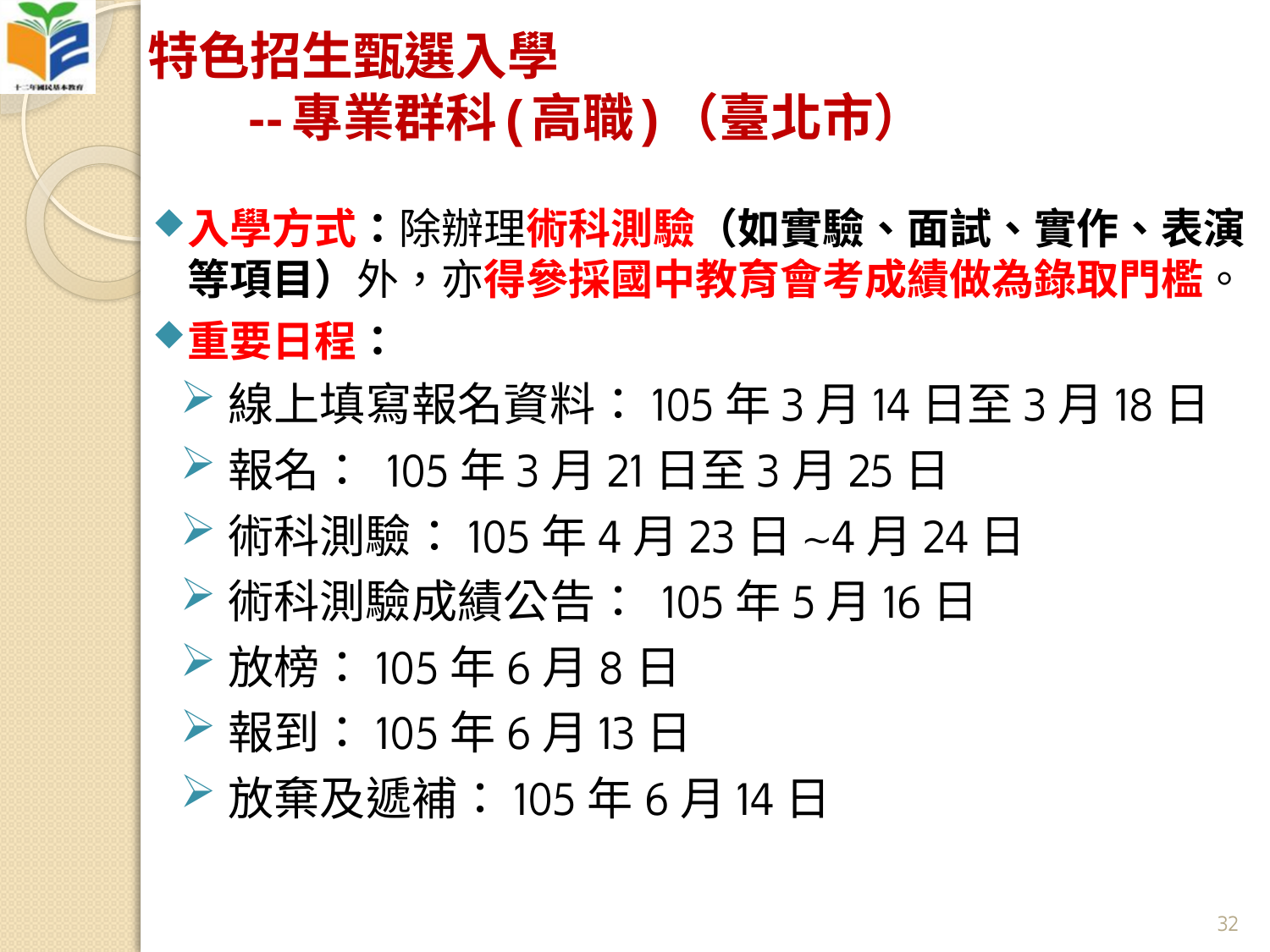

# 特色招生甄選入學 --專業群科(高職)（臺北市）
入學方式：除辦理術科測驗（如實驗、面試、實作、表演等項目）外，亦得參採國中教育會考成績做為錄取門檻。
重要日程：
線上填寫報名資料：105年3月14日至3月18日
報名： 105年3月21日至3月25日
術科測驗：105年4月23日~4月24日
術科測驗成績公告： 105年5月16日
放榜：105年6月8日
報到：105年6月13日
放棄及遞補：105年6月14日

32